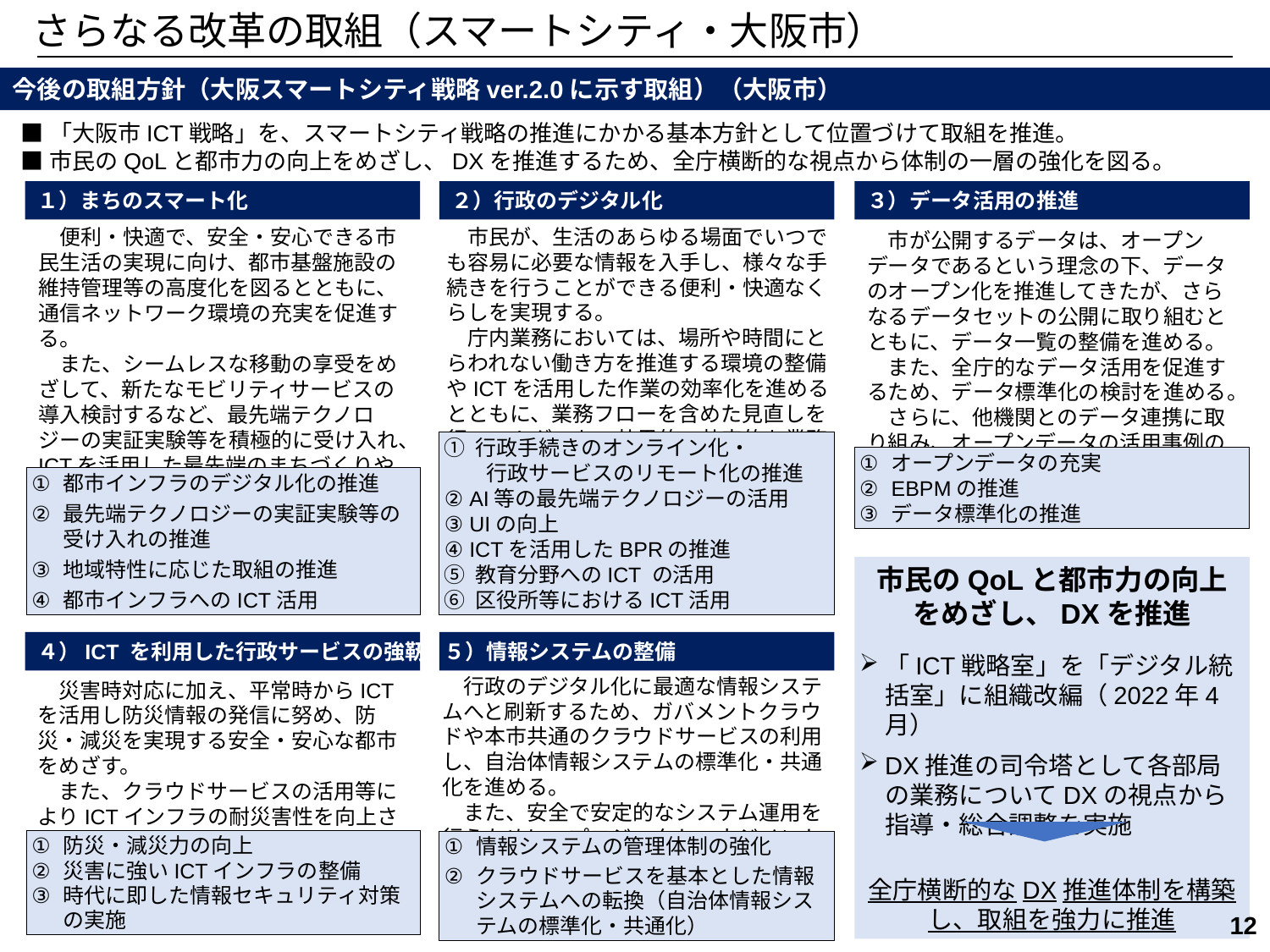

8　さらなる改革の取組（スマートシティ・大阪市）
今後の取組方針（大阪スマートシティ戦略ver.2.0に示す取組）（大阪市）
■「大阪市ICT戦略」を、スマートシティ戦略の推進にかかる基本方針として位置づけて取組を推進。
■市民のQoLと都市力の向上をめざし、DXを推進するため、全庁横断的な視点から体制の一層の強化を図る。
１）まちのスマート化
２）行政のデジタル化
３）データ活用の推進
　市民が、生活のあらゆる場面でいつでも容易に必要な情報を入手し、様々な手続きを行うことができる便利・快適なくらしを実現する。
　庁内業務においては、場所や時間にとらわれない働き方を推進する環境の整備やICTを活用した作業の効率化を進めるとともに、業務フローを含めた見直しを行い、ムダのない効果的・効率的な業務執行の実現をめざす。
　便利・快適で、安全・安心できる市民生活の実現に向け、都市基盤施設の維持管理等の高度化を図るとともに、通信ネットワーク環境の充実を促進する。
　また、シームレスな移動の享受をめざして、新たなモビリティサービスの導入検討するなど、最先端テクノロジーの実証実験等を積極的に受け入れ、ICTを活用した最先端のまちづくりや地域固有の課題解決に寄与する。
　市が公開するデータは、オープンデータであるという理念の下、データのオープン化を推進してきたが、さらなるデータセットの公開に取り組むとともに、データ一覧の整備を進める。
　また、全庁的なデータ活用を促進するため、データ標準化の検討を進める。
　さらに、他機関とのデータ連携に取り組み、オープンデータの活用事例の創出をめざす。
① 行政手続きのオンライン化・
　　行政サービスのリモート化の推進
② AI等の最先端テクノロジーの活用
③ UIの向上
④ ICTを活用したBPRの推進
⑤ 教育分野へのICT の活用
⑥ 区役所等におけるICT活用
オープンデータの充実
EBPMの推進
データ標準化の推進
都市インフラのデジタル化の推進
最先端テクノロジーの実証実験等の受け入れの推進
地域特性に応じた取組の推進
都市インフラへのICT活用
市民のQoLと都市力の向上
をめざし、DXを推進
「ICT戦略室」を「デジタル統括室」に組織改編（2022年4月）
DX推進の司令塔として各部局の業務についてDXの視点から指導・総合調整を実施

全庁横断的なDX推進体制を構築し、取組を強力に推進
４）ICT を利用した行政サービスの強靭化
５）情報システムの整備
　行政のデジタル化に最適な情報システムへと刷新するため、ガバメントクラウドや本市共通のクラウドサービスの利用し、自治体情報システムの標準化・共通化を進める。
　また、安全で安定的なシステム運用を行うために、プロジェクトマネジメントの強化に取り組む。
　災害時対応に加え、平常時からICTを活用し防災情報の発信に努め、防災・減災を実現する安全・安心な都市をめざす。
　また、クラウドサービスの活用等によりICTインフラの耐災害性を向上させるとともに、時代に合わせた情報セキュリティ対策に取り組む。

情報システムの管理体制の強化
クラウドサービスを基本とした情報システムへの転換（自治体情報システムの標準化・共通化）
防災・減災力の向上
災害に強いICTインフラの整備
時代に即した情報セキュリティ対策の実施
12